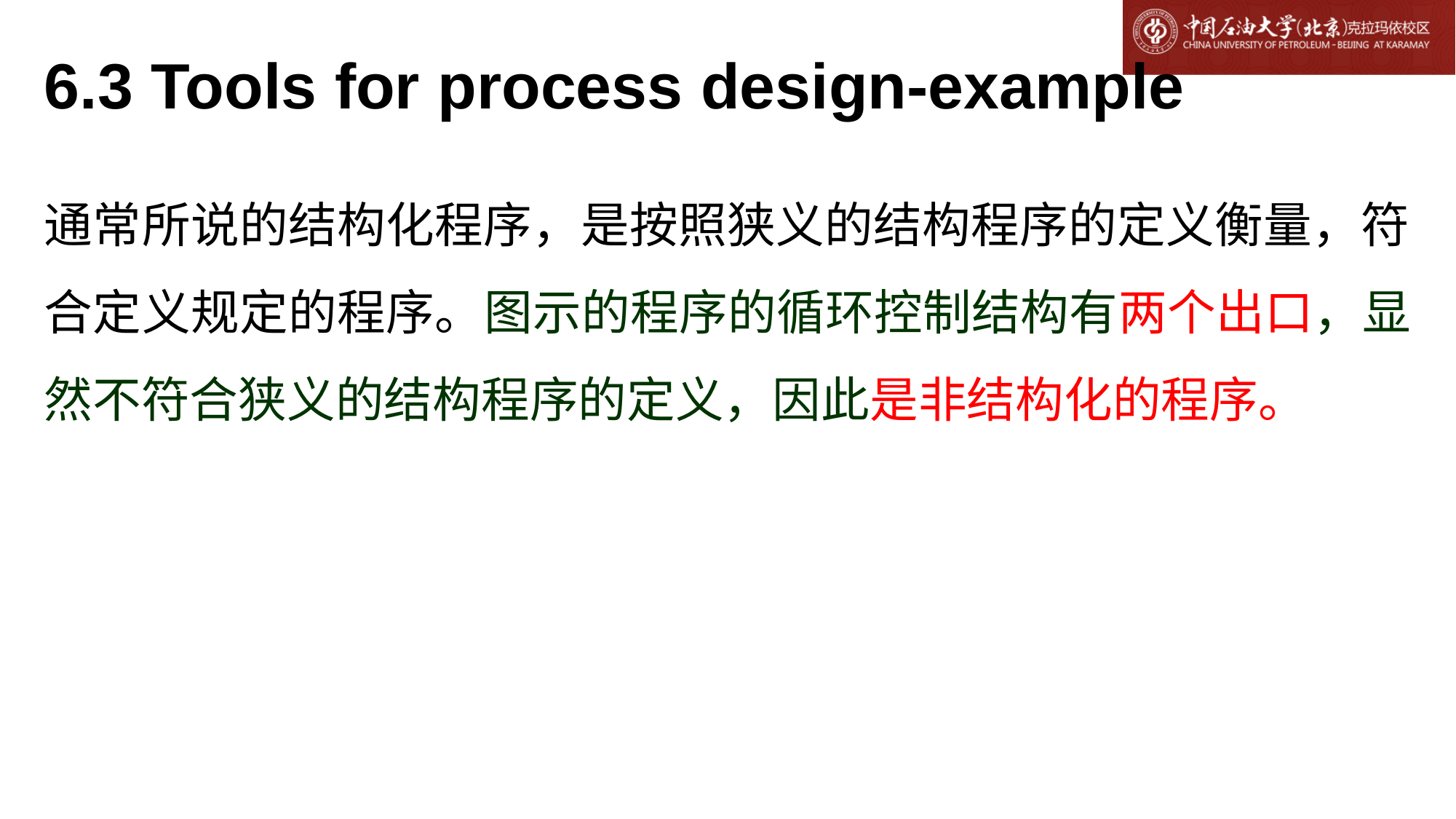

# 6.3 Tools for process design-example
通常所说的结构化程序，是按照狭义的结构程序的定义衡量，符合定义规定的程序。图示的程序的循环控制结构有两个出口，显然不符合狭义的结构程序的定义，因此是非结构化的程序。